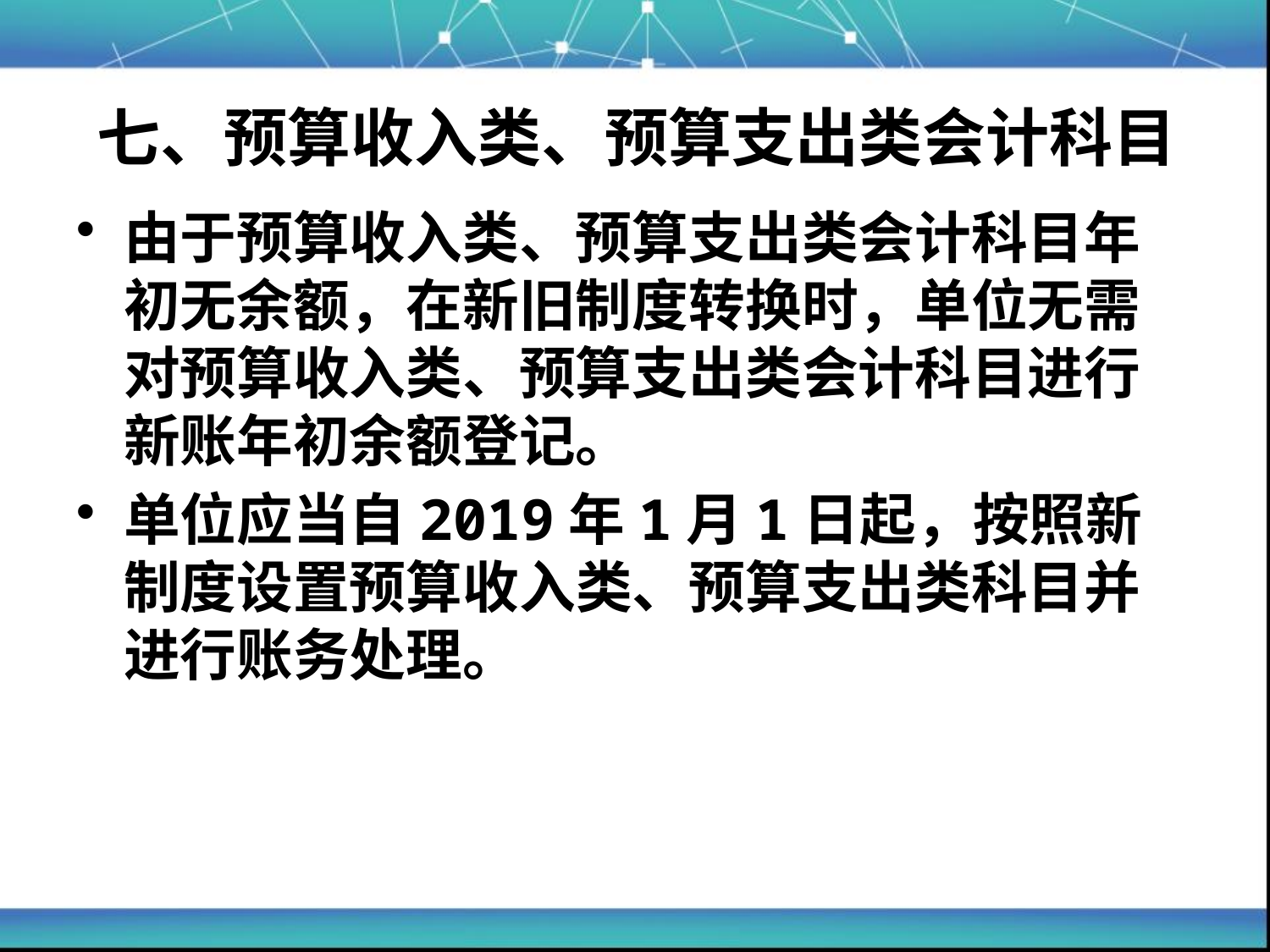

# 七、预算收入类、预算支出类会计科目
由于预算收入类、预算支出类会计科目年初无余额，在新旧制度转换时，单位无需对预算收入类、预算支出类会计科目进行新账年初余额登记。
单位应当自2019年1月1日起，按照新制度设置预算收入类、预算支出类科目并进行账务处理。